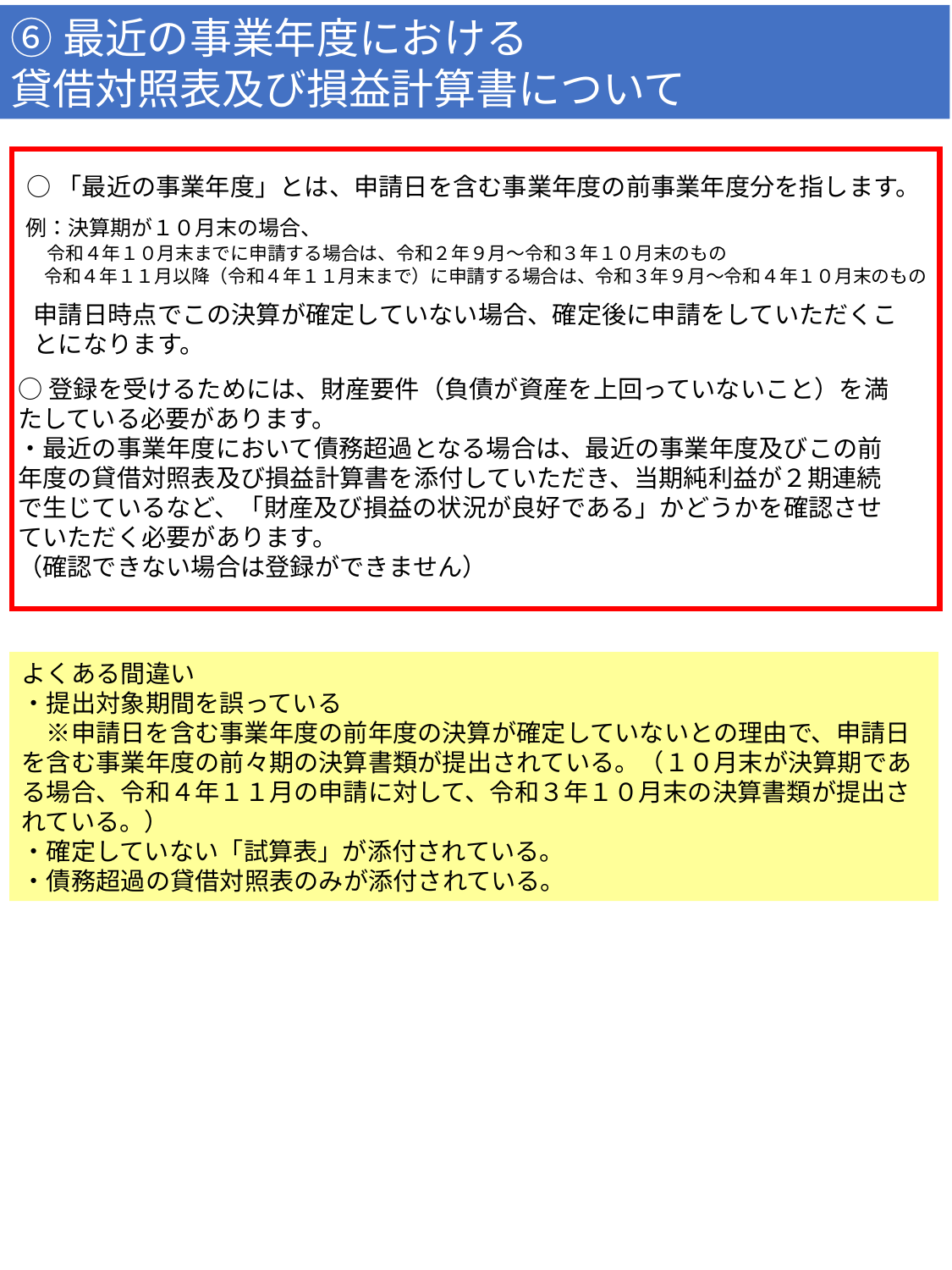

⑥最近の事業年度における
貸借対照表及び損益計算書について

○「最近の事業年度」とは、申請日を含む事業年度の前事業年度分を指します。
例：決算期が１０月末の場合、
　令和４年１０月末までに申請する場合は、令和２年９月～令和３年１０月末のもの
　令和４年１１月以降（令和４年１１月末まで）に申請する場合は、令和３年９月～令和４年１０月末のもの
申請日時点でこの決算が確定していない場合、確定後に申請をしていただくことになります。
○登録を受けるためには、財産要件（負債が資産を上回っていないこと）を満たしている必要があります。
・最近の事業年度において債務超過となる場合は、最近の事業年度及びこの前年度の貸借対照表及び損益計算書を添付していただき、当期純利益が２期連続で生じているなど、「財産及び損益の状況が良好である」かどうかを確認させていただく必要があります。
（確認できない場合は登録ができません）
よくある間違い
・提出対象期間を誤っている
　※申請日を含む事業年度の前年度の決算が確定していないとの理由で、申請日を含む事業年度の前々期の決算書類が提出されている。（１０月末が決算期である場合、令和４年１１月の申請に対して、令和３年１０月末の決算書類が提出されている。）
・確定していない「試算表」が添付されている。
・債務超過の貸借対照表のみが添付されている。